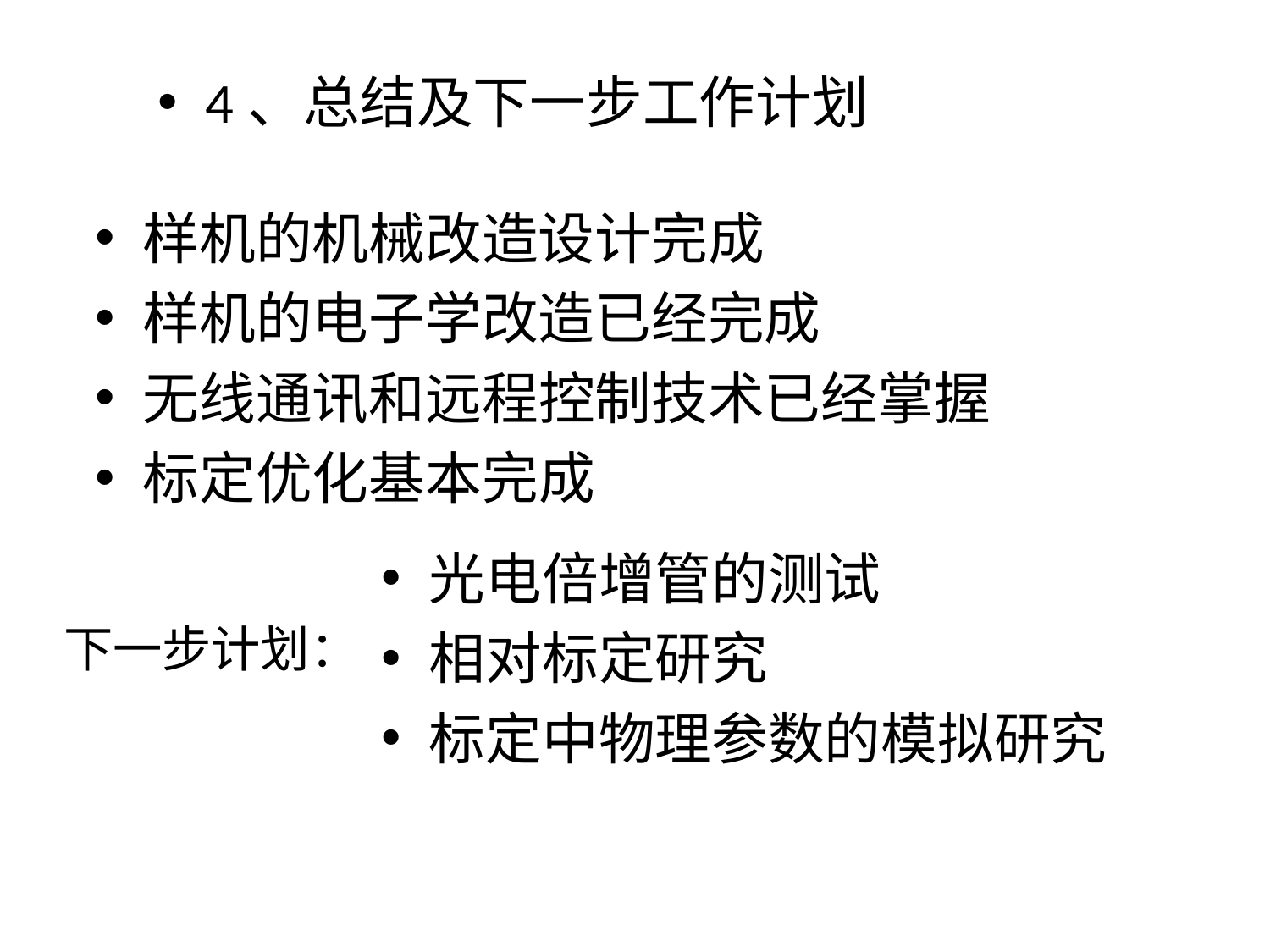

4、总结及下一步工作计划
样机的机械改造设计完成
样机的电子学改造已经完成
无线通讯和远程控制技术已经掌握
标定优化基本完成
光电倍增管的测试
相对标定研究
标定中物理参数的模拟研究
下一步计划：
31